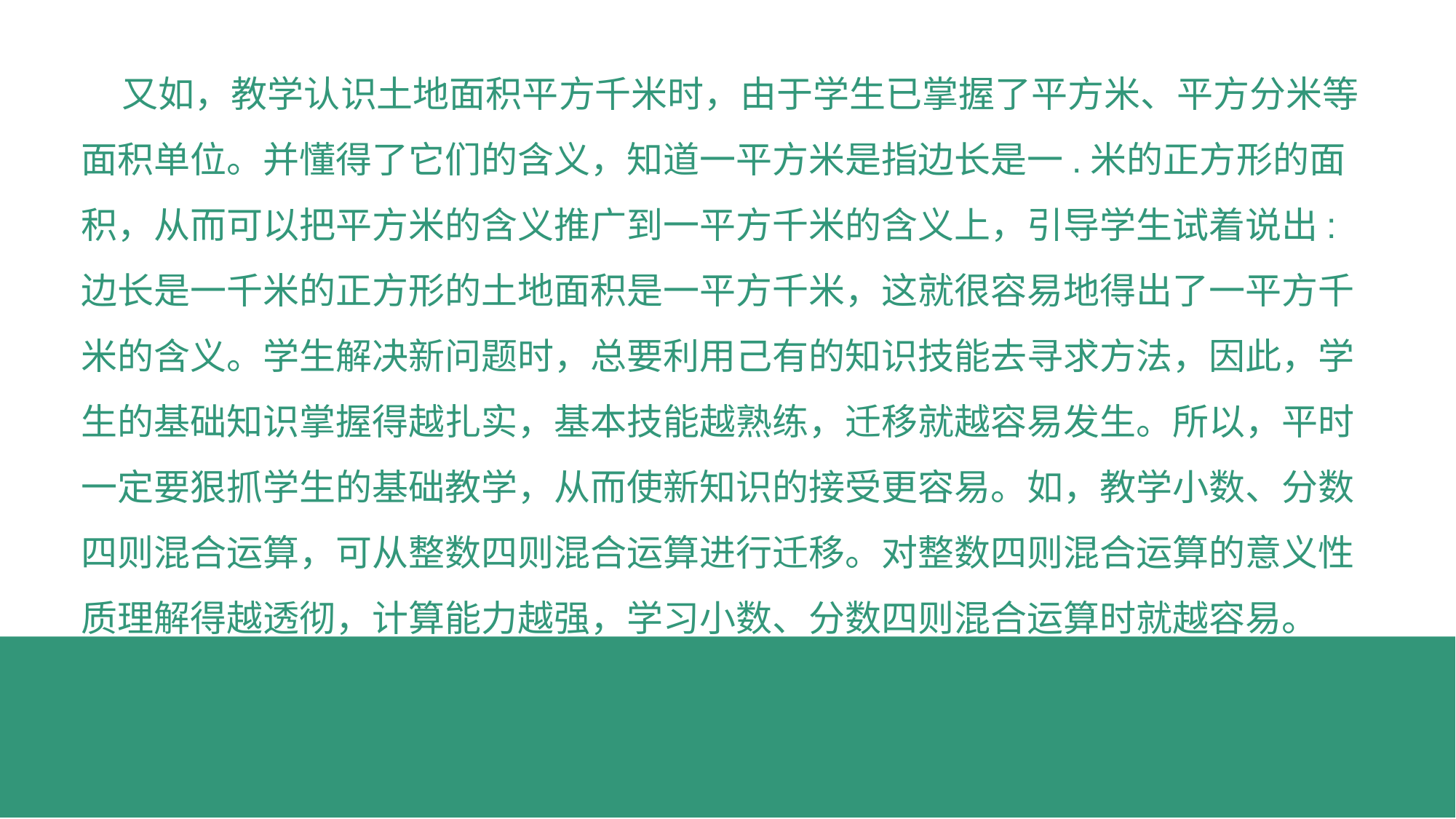

又如，教学认识土地面积平方千米时，由于学生已掌握了平方米、平方分米等面积单位。并懂得了它们的含义，知道一平方米是指边长是一.米的正方形的面积，从而可以把平方米的含义推广到一平方千米的含义上，引导学生试着说出:边长是一千米的正方形的土地面积是一平方千米，这就很容易地得出了一平方千米的含义。学生解决新问题时，总要利用己有的知识技能去寻求方法，因此，学生的基础知识掌握得越扎实，基本技能越熟练，迁移就越容易发生。所以，平时一定要狠抓学生的基础教学，从而使新知识的接受更容易。如，教学小数、分数四则混合运算，可从整数四则混合运算进行迁移。对整数四则混合运算的意义性质理解得越透彻，计算能力越强，学习小数、分数四则混合运算时就越容易。